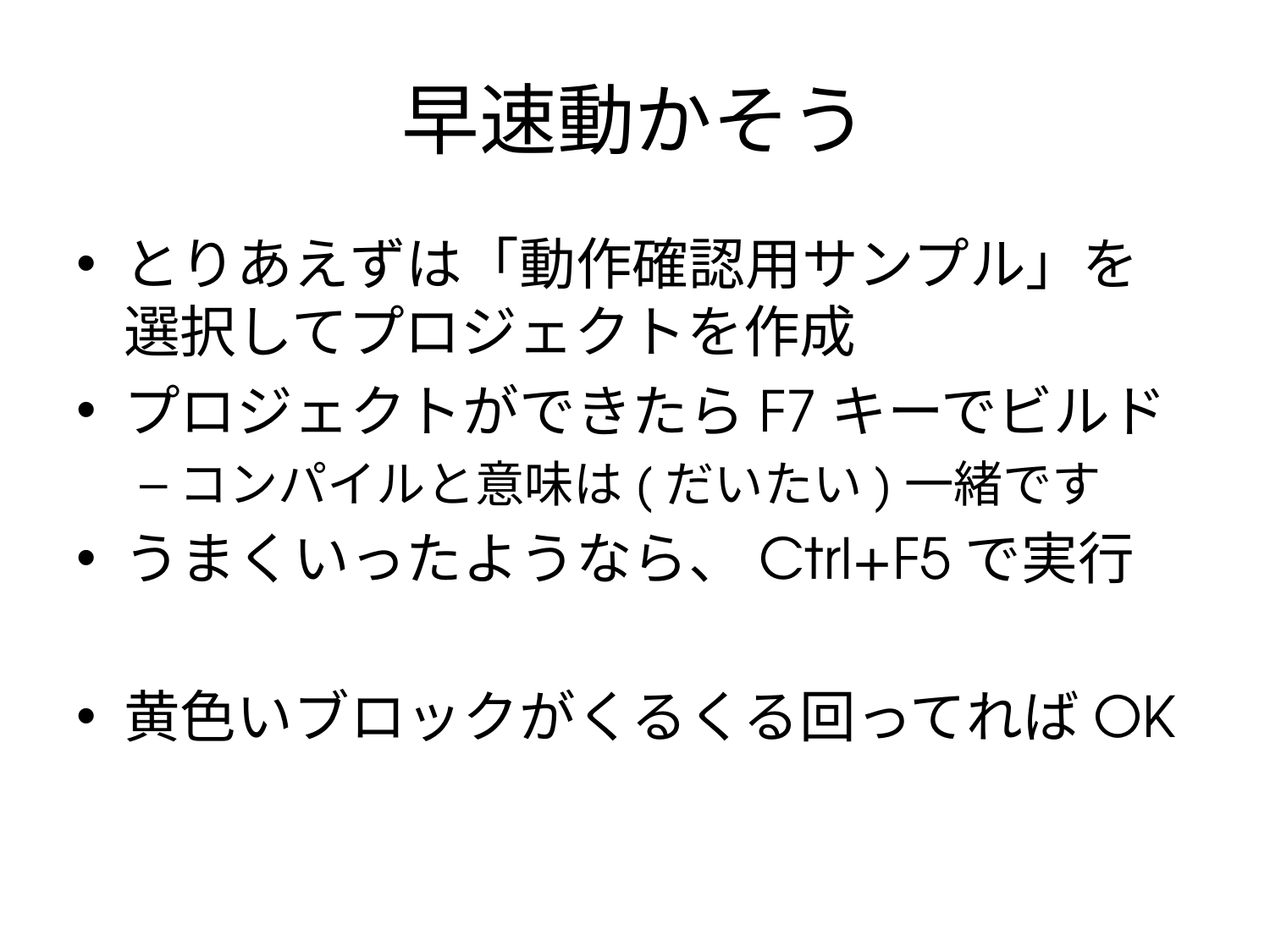

# 早速動かそう
とりあえずは「動作確認用サンプル」を選択してプロジェクトを作成
プロジェクトができたらF7キーでビルド
コンパイルと意味は(だいたい)一緒です
うまくいったようなら、Ctrl+F5で実行

黄色いブロックがくるくる回ってればOK